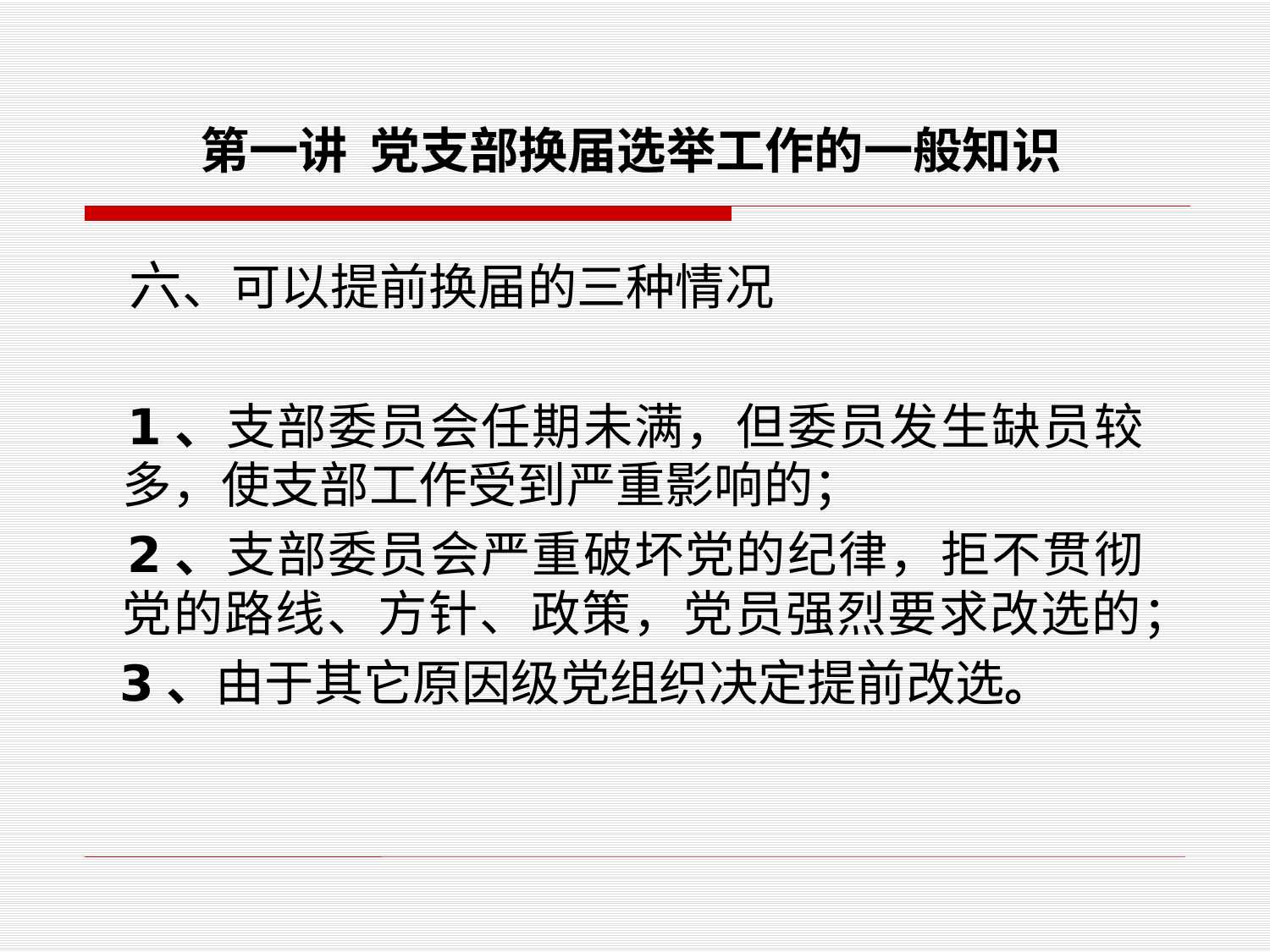

# 第一讲  党支部换届选举工作的一般知识
     六、可以提前换届的三种情况

    1、支部委员会任期未满，但委员发生缺员较多，使支部工作受到严重影响的；
    2、支部委员会严重破坏党的纪律，拒不贯彻党的路线、方针、政策，党员强烈要求改选的；
    3、由于其它原因级党组织决定提前改选。